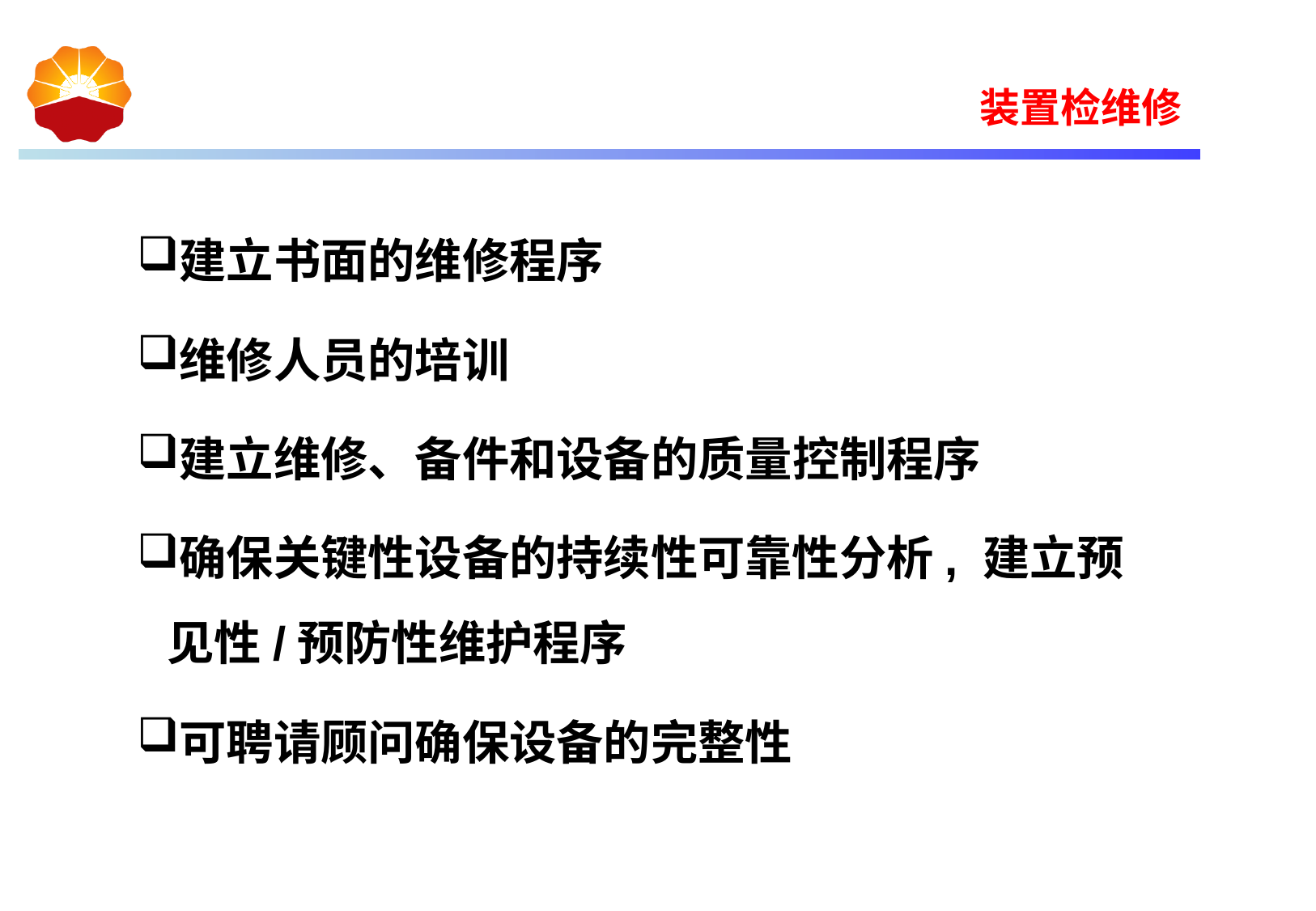

装置检维修
建立书面的维修程序
维修人员的培训
建立维修、备件和设备的质量控制程序
确保关键性设备的持续性可靠性分析, 建立预见性/预防性维护程序
可聘请顾问确保设备的完整性